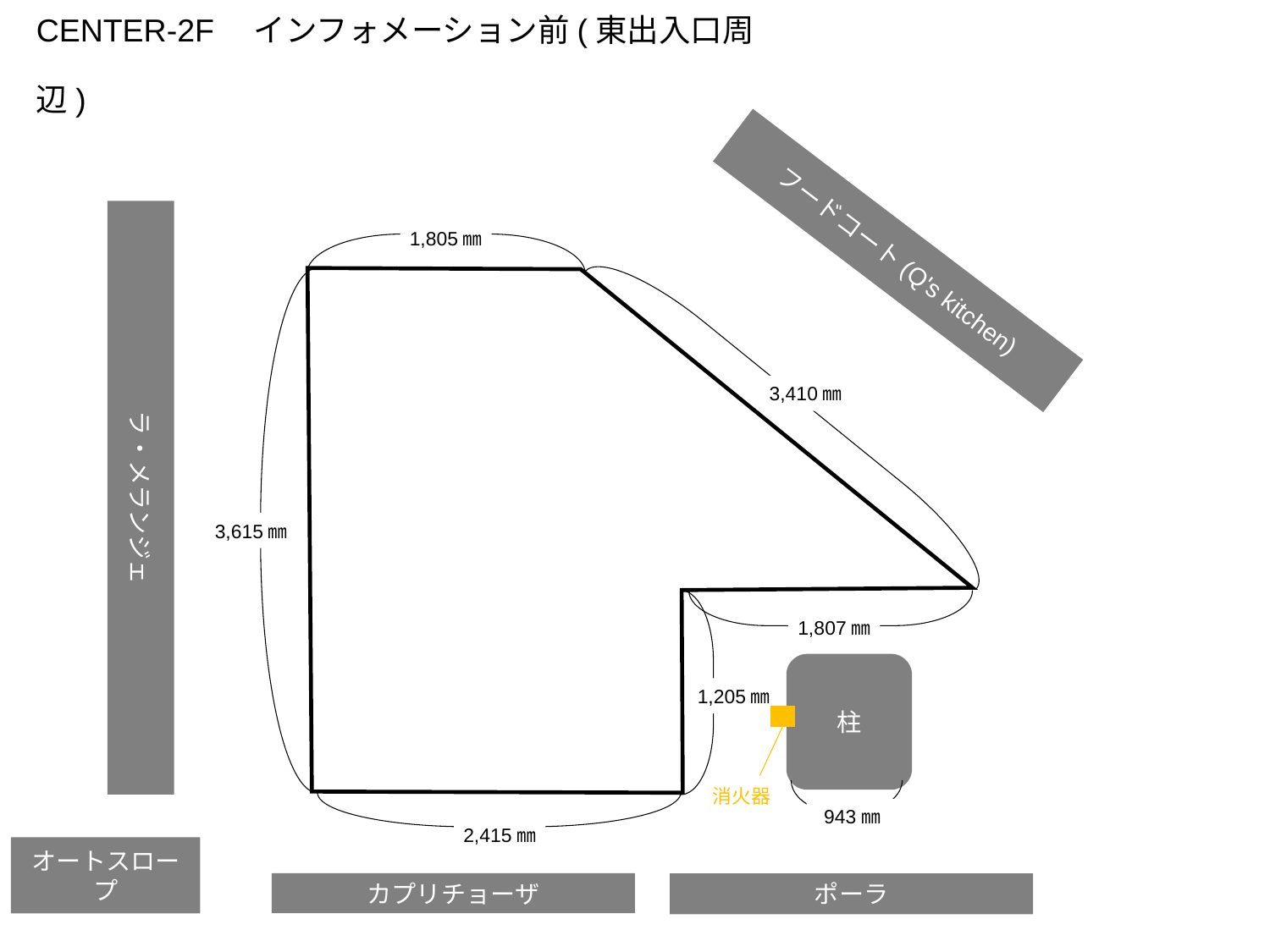

CENTER-2F　インフォメーション前(東出入口周辺)

ラ・メランジェ
1,805㎜
フードコート(Q's kitchen)

3,410㎜

3,615㎜

1,807㎜

柱
1,205㎜

消火器
オートスロープ
943㎜
2,415㎜
カプリチョーザ
ポーラ